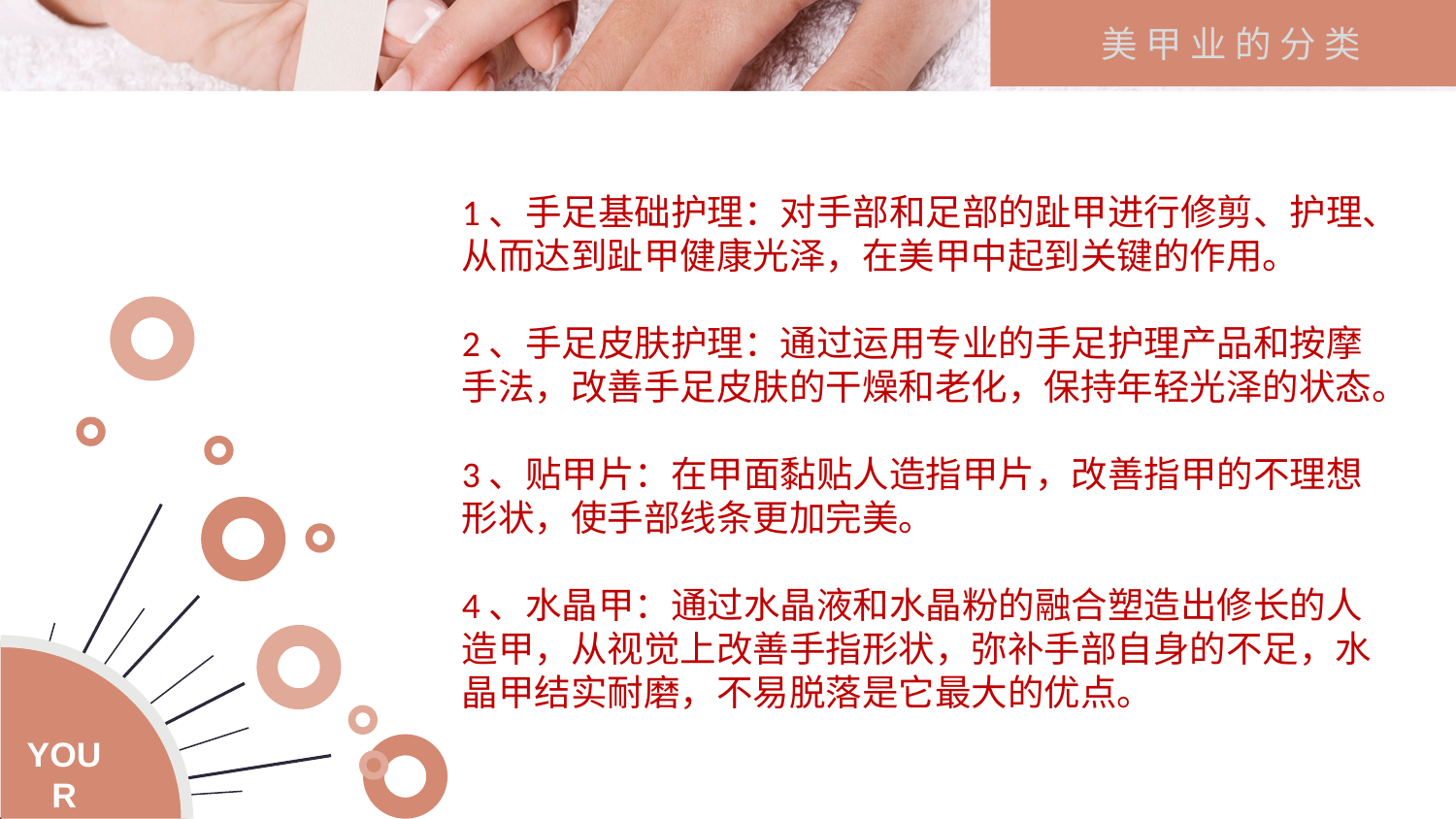

美 甲 业 的 分 类
1、手足基础护理：对手部和足部的趾甲进行修剪、护理、从而达到趾甲健康光泽，在美甲中起到关键的作用。

2、手足皮肤护理：通过运用专业的手足护理产品和按摩手法，改善手足皮肤的干燥和老化，保持年轻光泽的状态。

3、贴甲片：在甲面黏贴人造指甲片，改善指甲的不理想形状，使手部线条更加完美。

4、水晶甲：通过水晶液和水晶粉的融合塑造出修长的人造甲，从视觉上改善手指形状，弥补手部自身的不足，水晶甲结实耐磨，不易脱落是它最大的优点。

YOUR TITLE